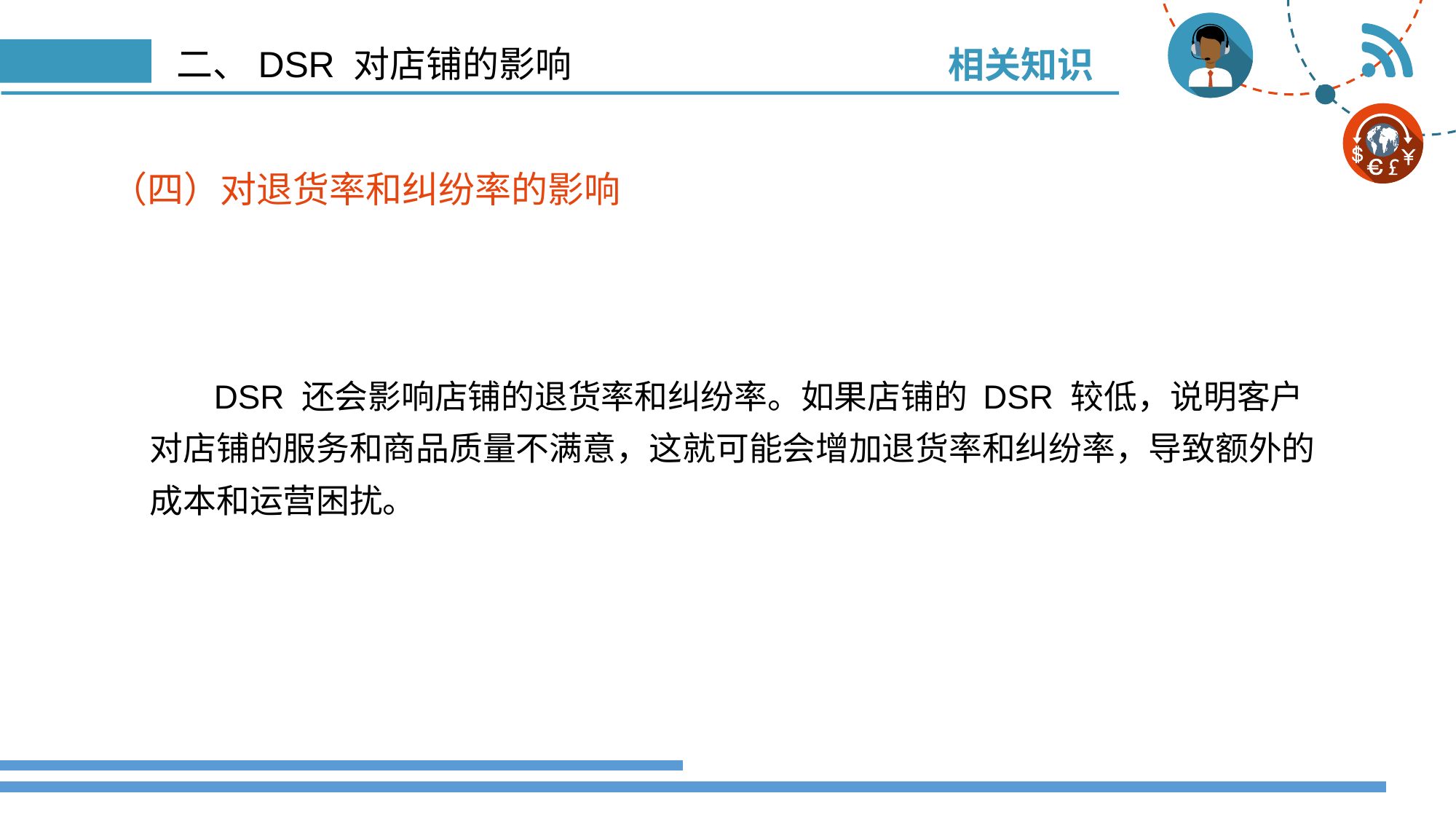

相关知识
# 二、DSR 对店铺的影响
（四）对退货率和纠纷率的影响
DSR 还会影响店铺的退货率和纠纷率。如果店铺的 DSR 较低，说明客户对店铺的服务和商品质量不满意，这就可能会增加退货率和纠纷率，导致额外的成本和运营困扰。